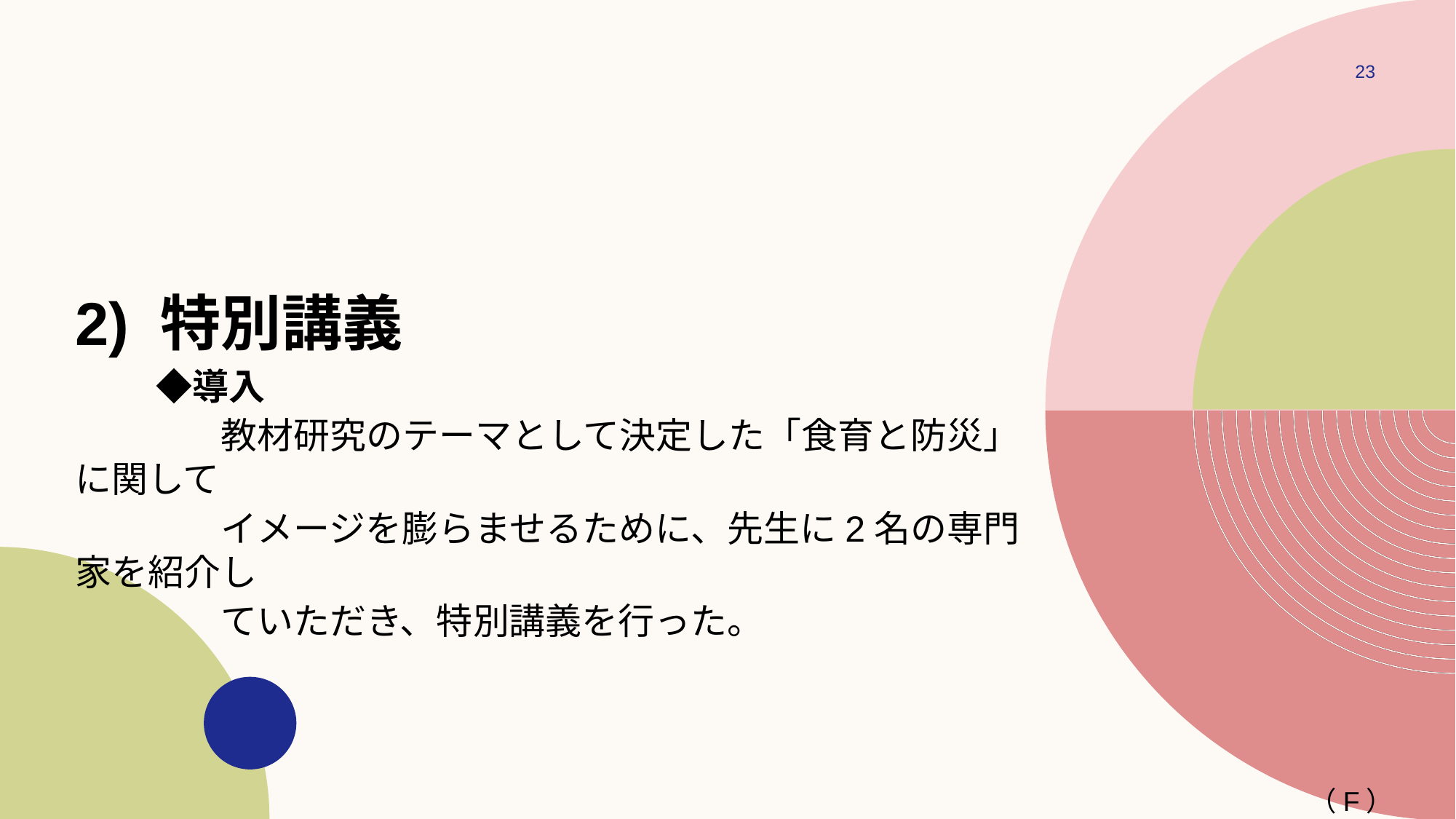

23
2) 特別講義
　　 ◆導入
　　　　教材研究のテーマとして決定した「食育と防災」に関して
　　　　イメージを膨らませるために、先生に2名の専門家を紹介し
　　　　ていただき、特別講義を行った。

（F）